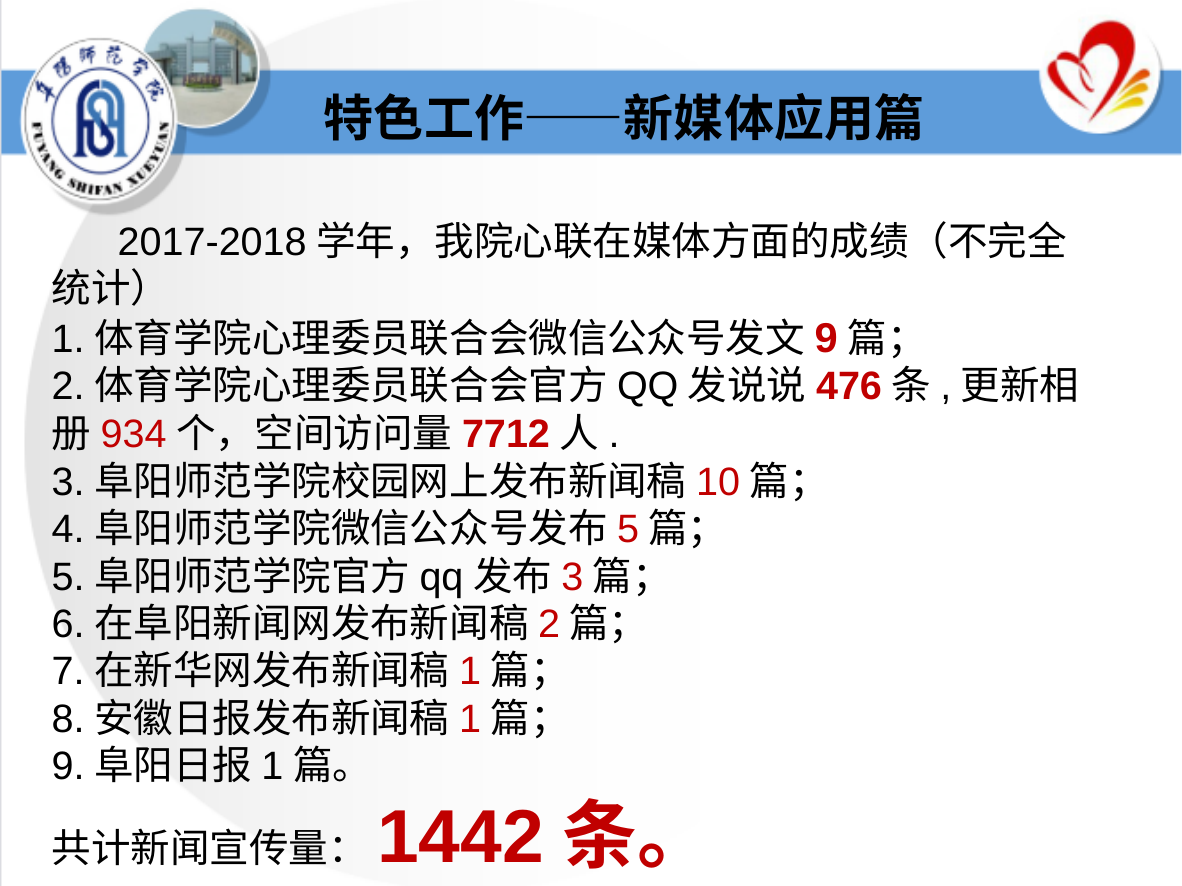

# 特色工作——新媒体应用篇
      2017-2018学年，我院心联在媒体方面的成绩（不完全统计）
1.体育学院心理委员联合会微信公众号发文9篇；
2.体育学院心理委员联合会官方QQ发说说476条,更新相册934个，空间访问量7712人.
3.阜阳师范学院校园网上发布新闻稿10篇；
4.阜阳师范学院微信公众号发布5篇；
5.阜阳师范学院官方qq发布3篇；
6.在阜阳新闻网发布新闻稿2篇；
7.在新华网发布新闻稿1篇；
8.安徽日报发布新闻稿1篇；
9.阜阳日报1篇。
共计新闻宣传量：1442条。